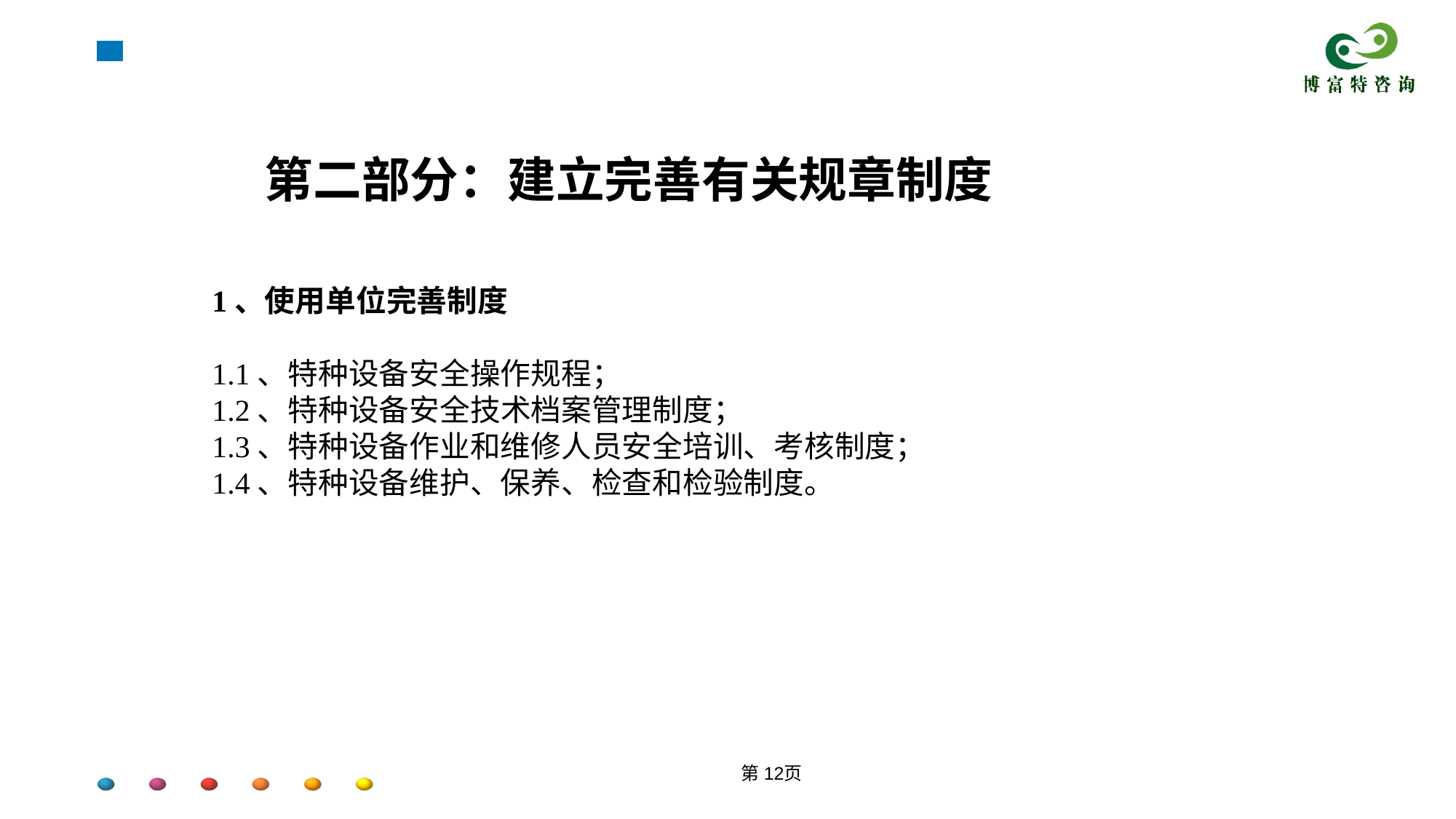

第二部分：建立完善有关规章制度
1、使用单位完善制度

1.1、特种设备安全操作规程；
1.2、特种设备安全技术档案管理制度；
1.3、特种设备作业和维修人员安全培训、考核制度；
1.4、特种设备维护、保养、检查和检验制度。